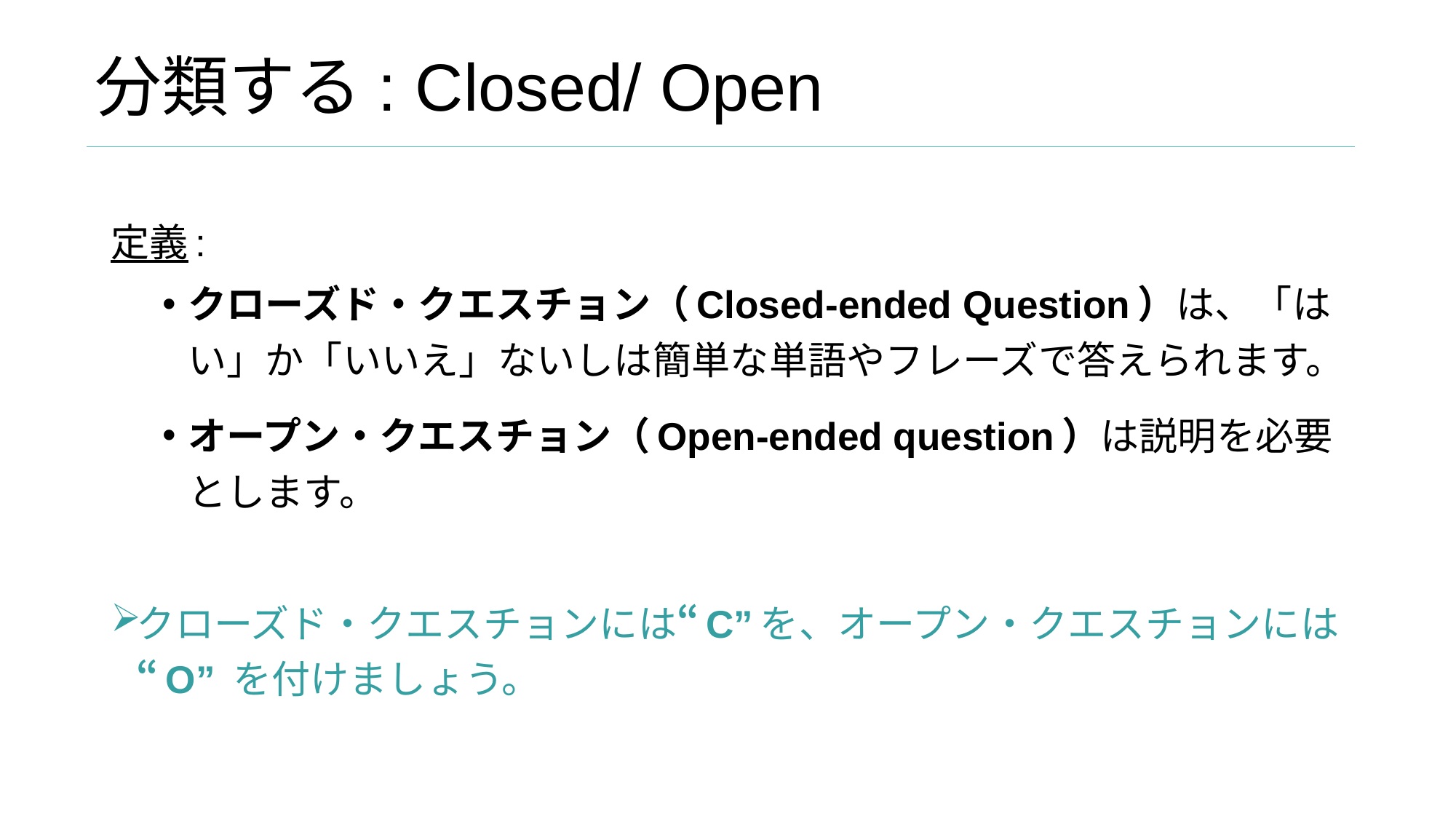

# 分類する: Closed/ Open
定義:
クローズド・クエスチョン（Closed-ended Question）は、「はい」か「いいえ」ないしは簡単な単語やフレーズで答えられます。
オープン・クエスチョン（Open-ended question）は説明を必要とします。

クローズド・クエスチョンには“C”を、オープン・クエスチョンには “O” を付けましょう。